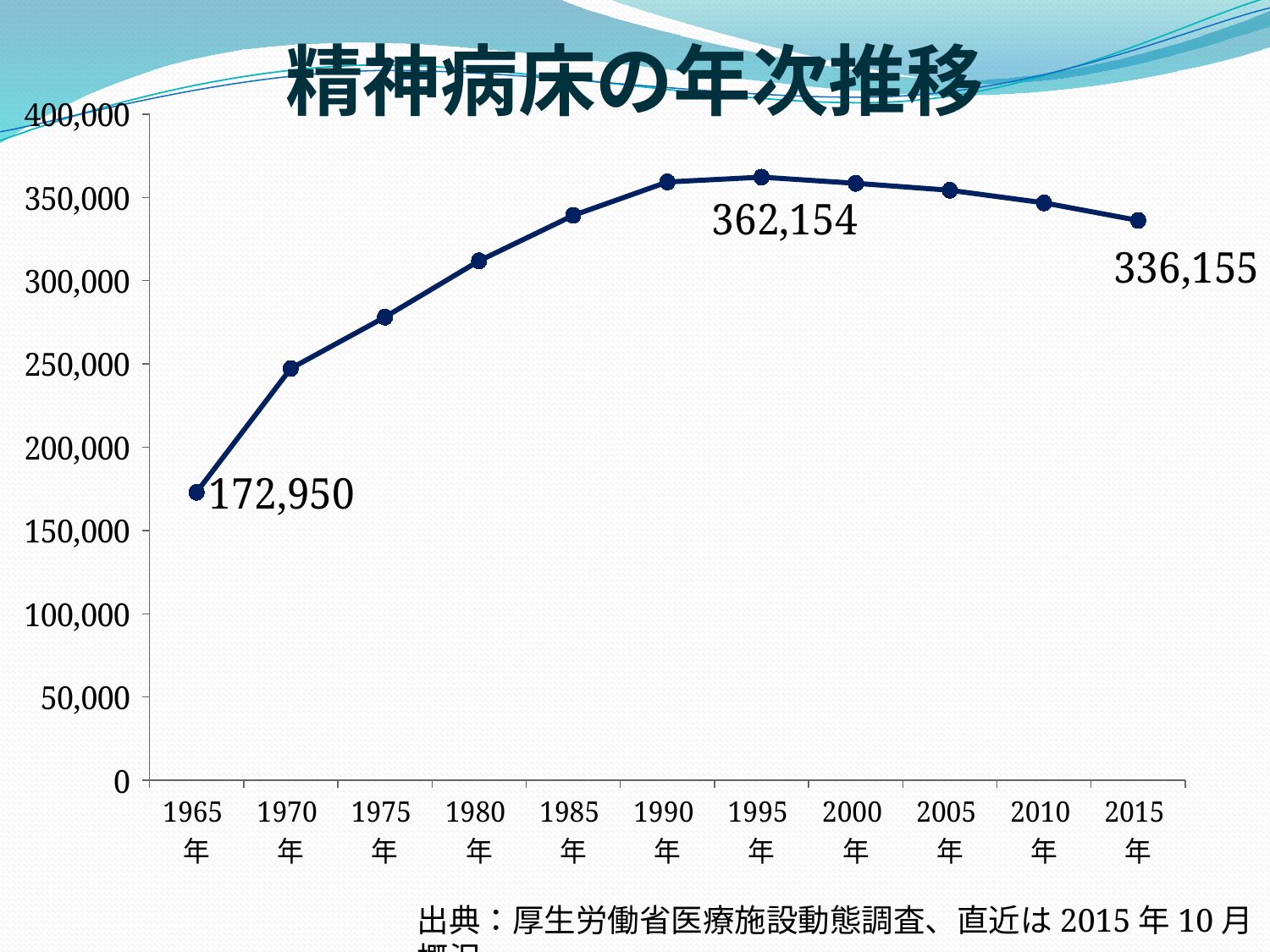

精神病床の年次推移

### Chart

| Category | 系列 1 |
|---|---|
| 1965年 | 172950.0 |
| 1970年 | 247265.0 |
| 1975年 | 278123.0 |
| 1980年 | 311901.0 |
| 1985年 | 339161.0 |
| 1990年 | 359251.0 |
| 1995年 | 362154.0 |
| 2000年 | 358449.0 |
| 2005年 | 354296.0 |
| 2010年 | 346715.0 |
| 2015年 | 336155.0 |
出典：厚生労働省医療施設動態調査、直近は2015年10月概況